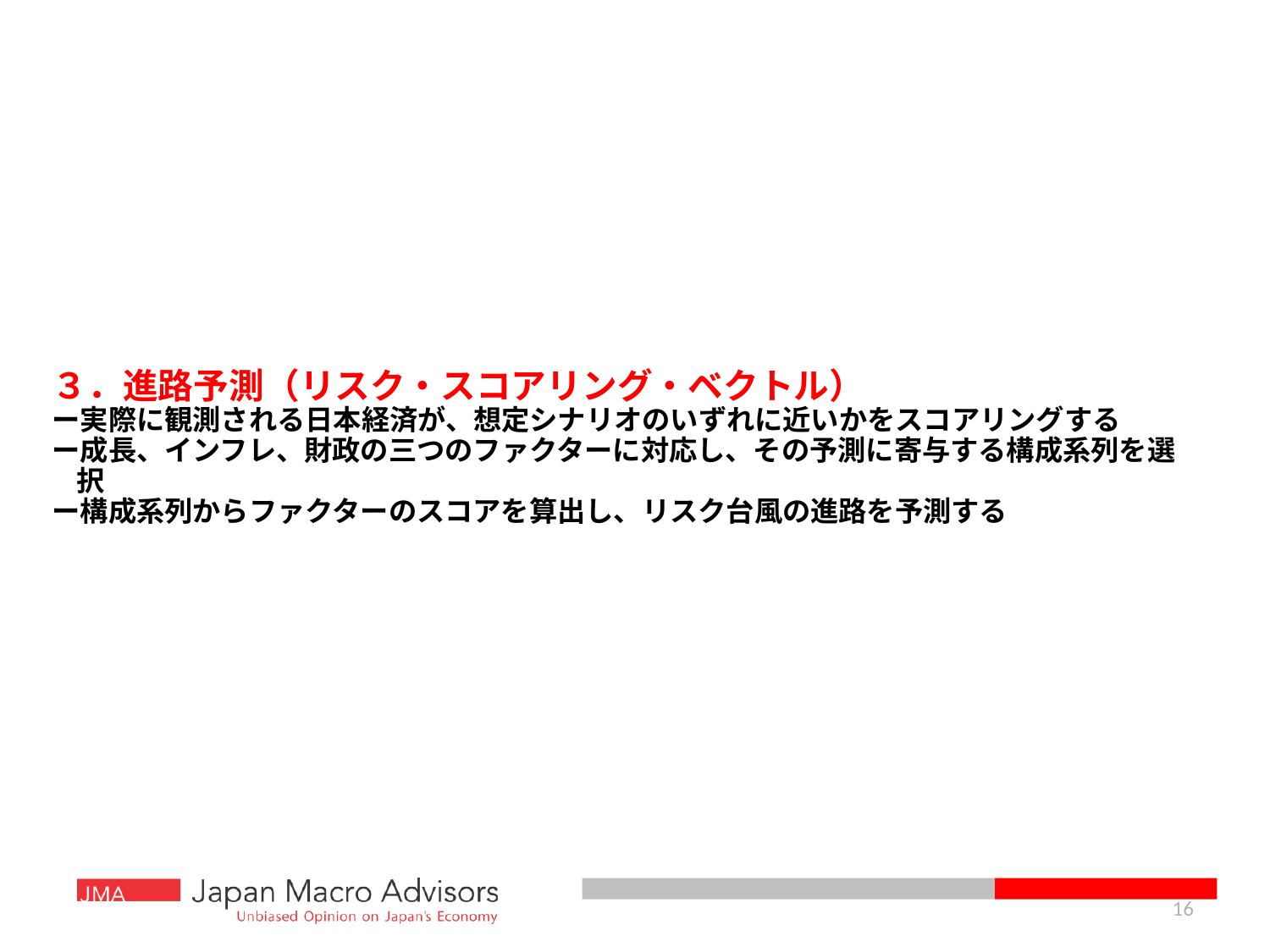

３．進路予測（リスク・スコアリング・ベクトル）
ー実際に観測される日本経済が、想定シナリオのいずれに近いかをスコアリングする
ー成長、インフレ、財政の三つのファクターに対応し、その予測に寄与する構成系列を選択
ー構成系列からファクターのスコアを算出し、リスク台風の進路を予測する

16